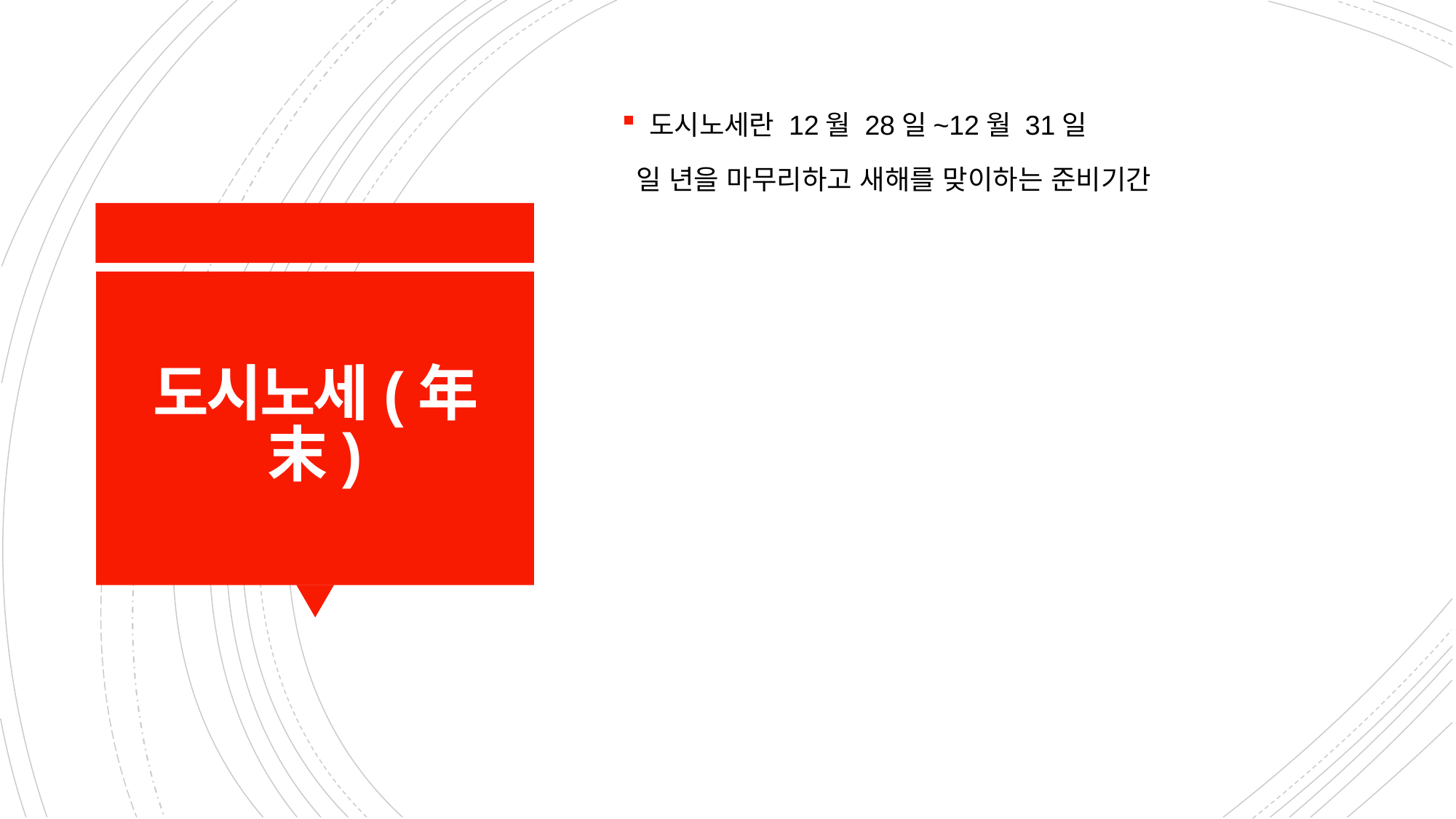

도시노세란 12월 28일~12월 31일
 일 년을 마무리하고 새해를 맞이하는 준비기간

# 도시노세(年末)